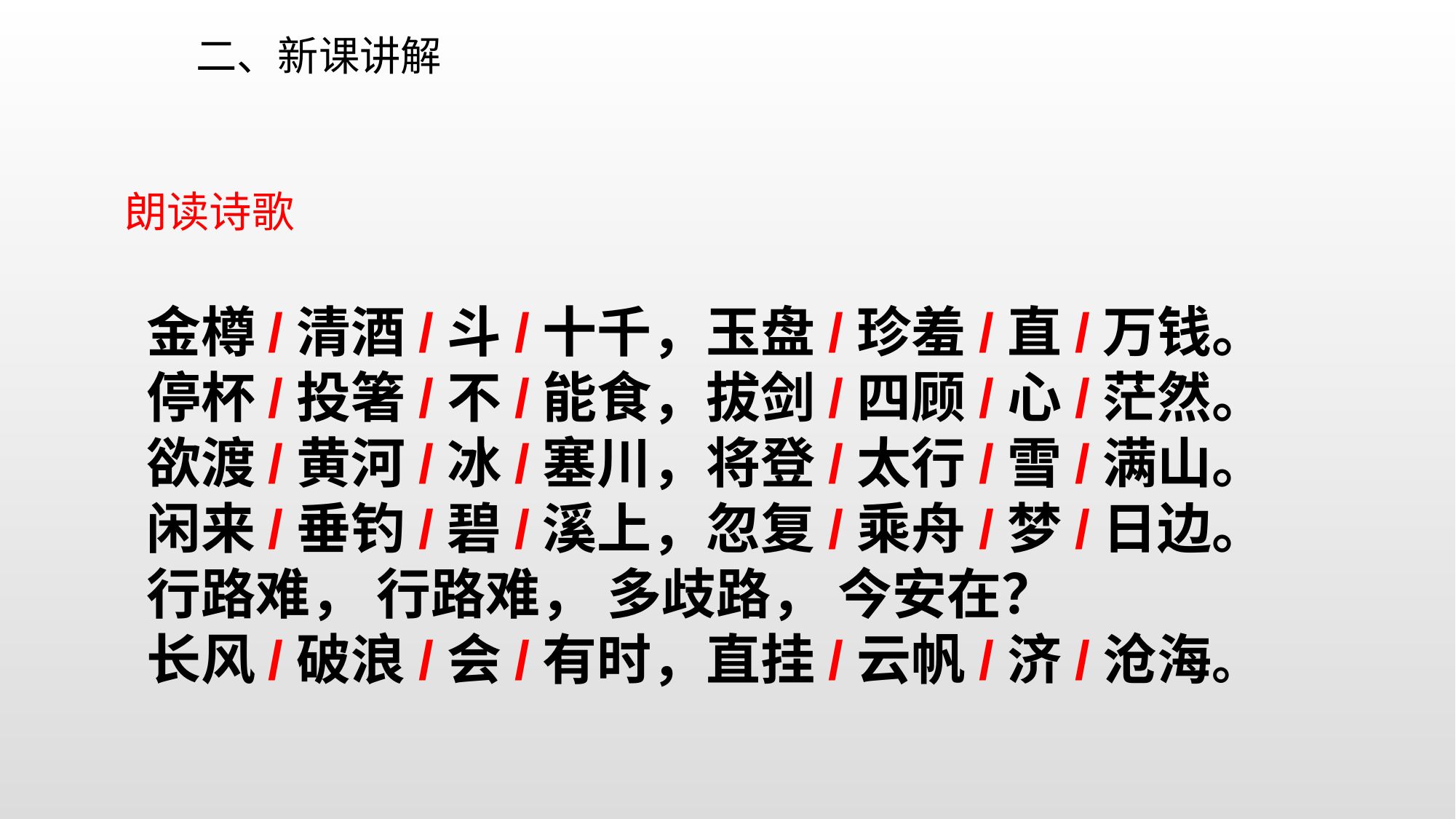

二、新课讲解

朗读诗歌
 金樽/清酒/斗/十千，玉盘/珍羞/直/万钱。
 停杯/投箸/不/能食，拔剑/四顾/心/茫然。
 欲渡/黄河/冰/塞川，将登/太行/雪/满山。
 闲来/垂钓/碧/溪上，忽复/乘舟/梦/日边。
 行路难， 行路难， 多歧路， 今安在？
 长风/破浪/会/有时，直挂/云帆/济/沧海。